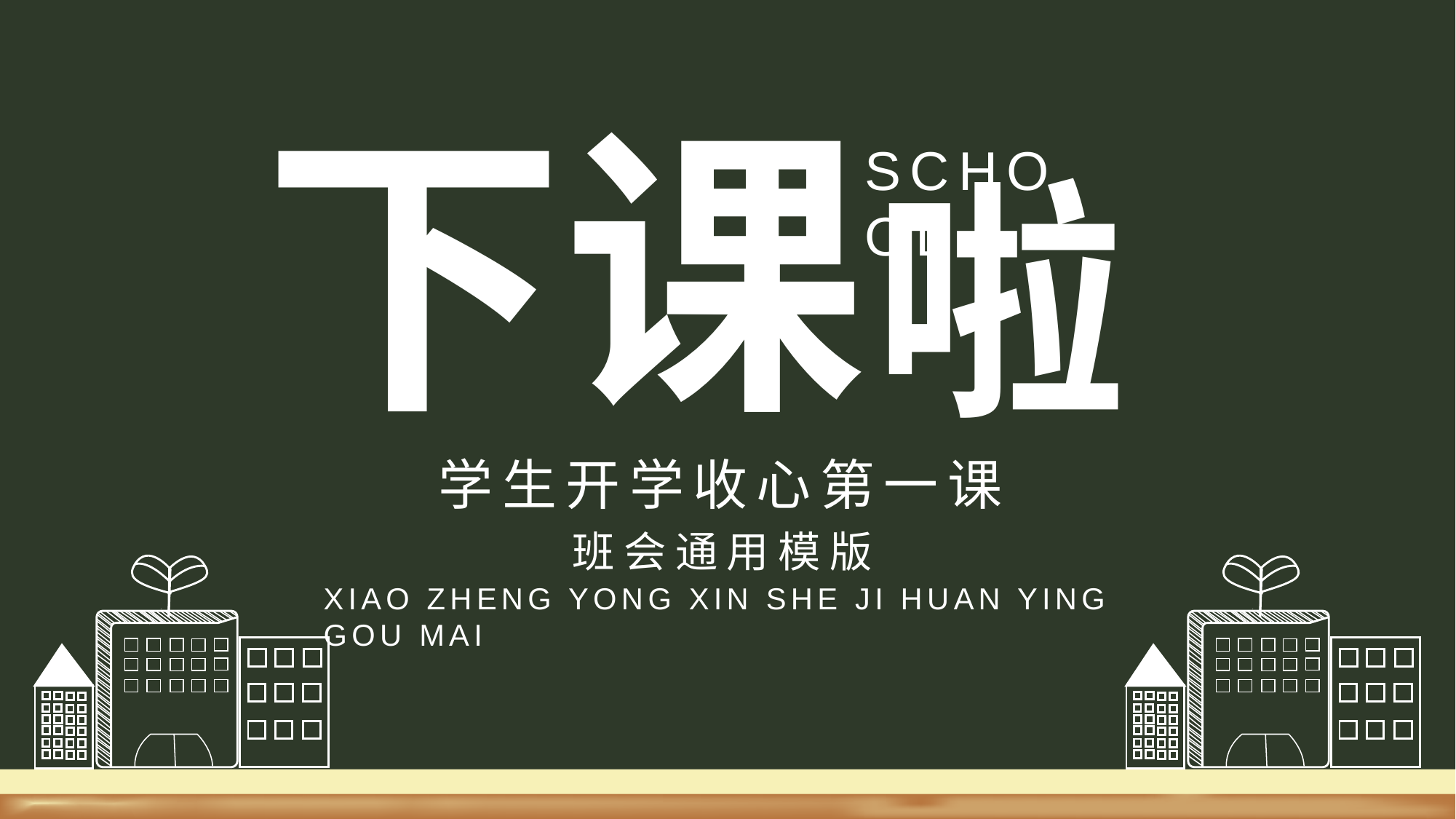

下课
SCHOOL
啦
学生开学收心第一课
班会通用模版

XIAO ZHENG YONG XIN SHE JI HUAN YING GOU MAI